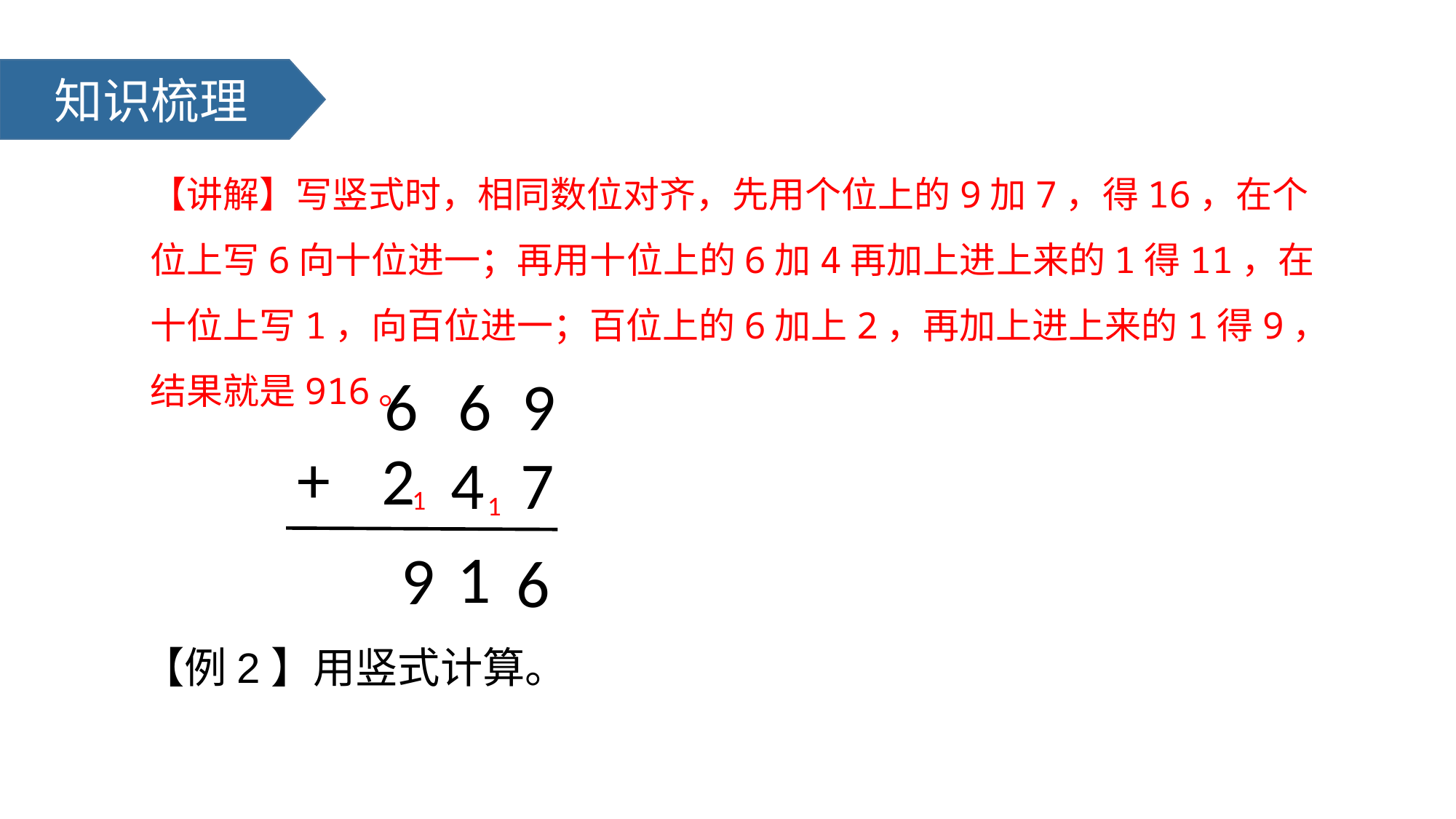

知识梳理
【讲解】写竖式时，相同数位对齐，先用个位上的9加7，得16，在个位上写6向十位进一；再用十位上的6加4再加上进上来的1得11，在十位上写1，向百位进一；百位上的6加上2，再加上进上来的1得9，结果就是916。
6
6
9
+
2
4
7
1
1
1
9
6
【例2】用竖式计算。